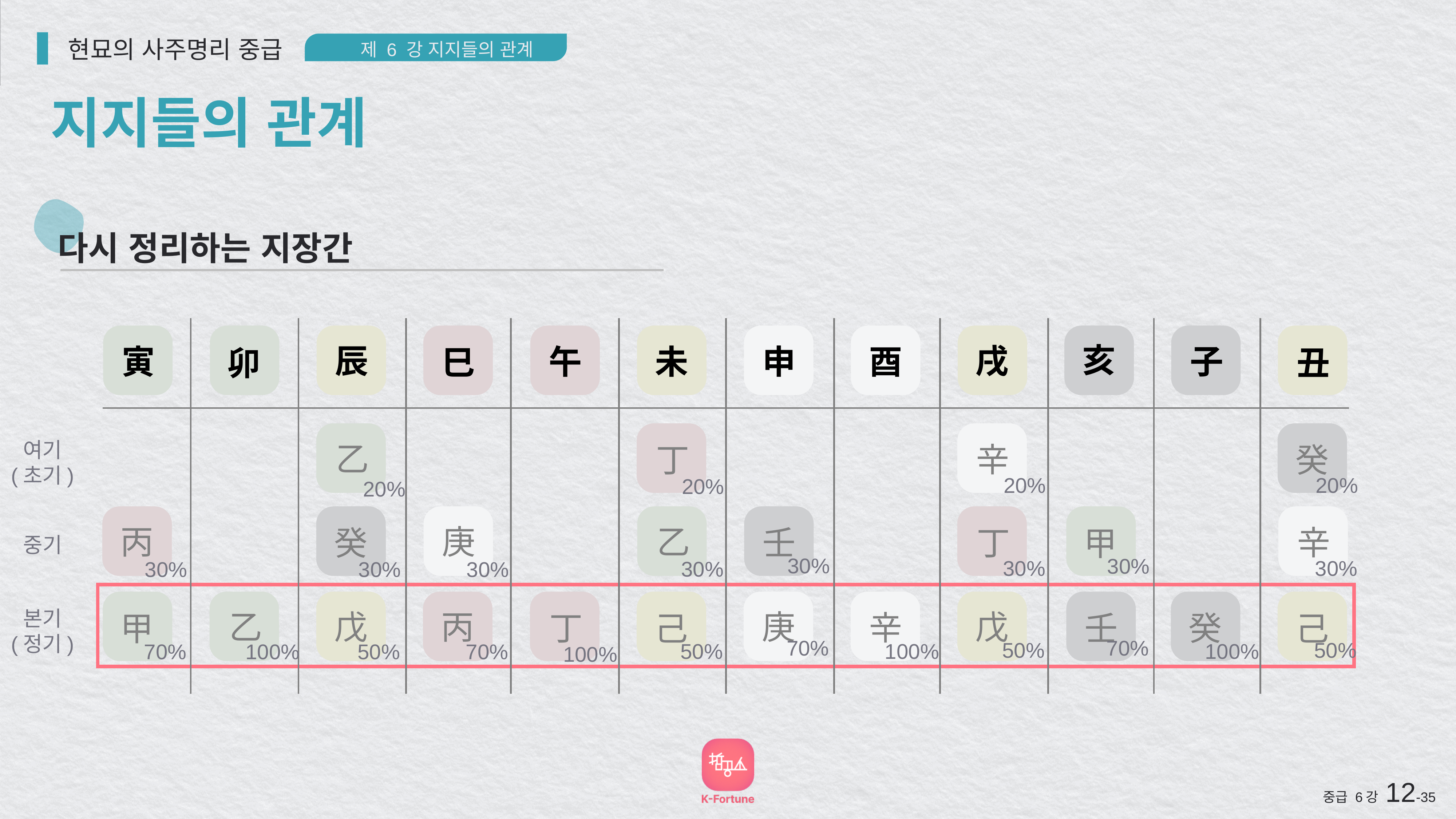

현묘의 사주명리 중급

제 6 강 지지들의 관계
지지들의 관계

다시 정리하는 지장간

寅

卯

辰

巳

午

未

申

酉

戌

亥

子

丑

乙

丁

辛

癸
여기
(초기)
20%
20%
20%
20%

丙

癸

庚

乙

壬

丁

甲

辛
중기
30%
30%
30%
30%
30%
30%
30%
30%

甲

乙

戊

丙

丁

己

庚

辛

戊

壬

癸

己
본기
(정기)
70%
70%
50%
50%
50%
100%
100%
70%
100%
50%
70%
100%